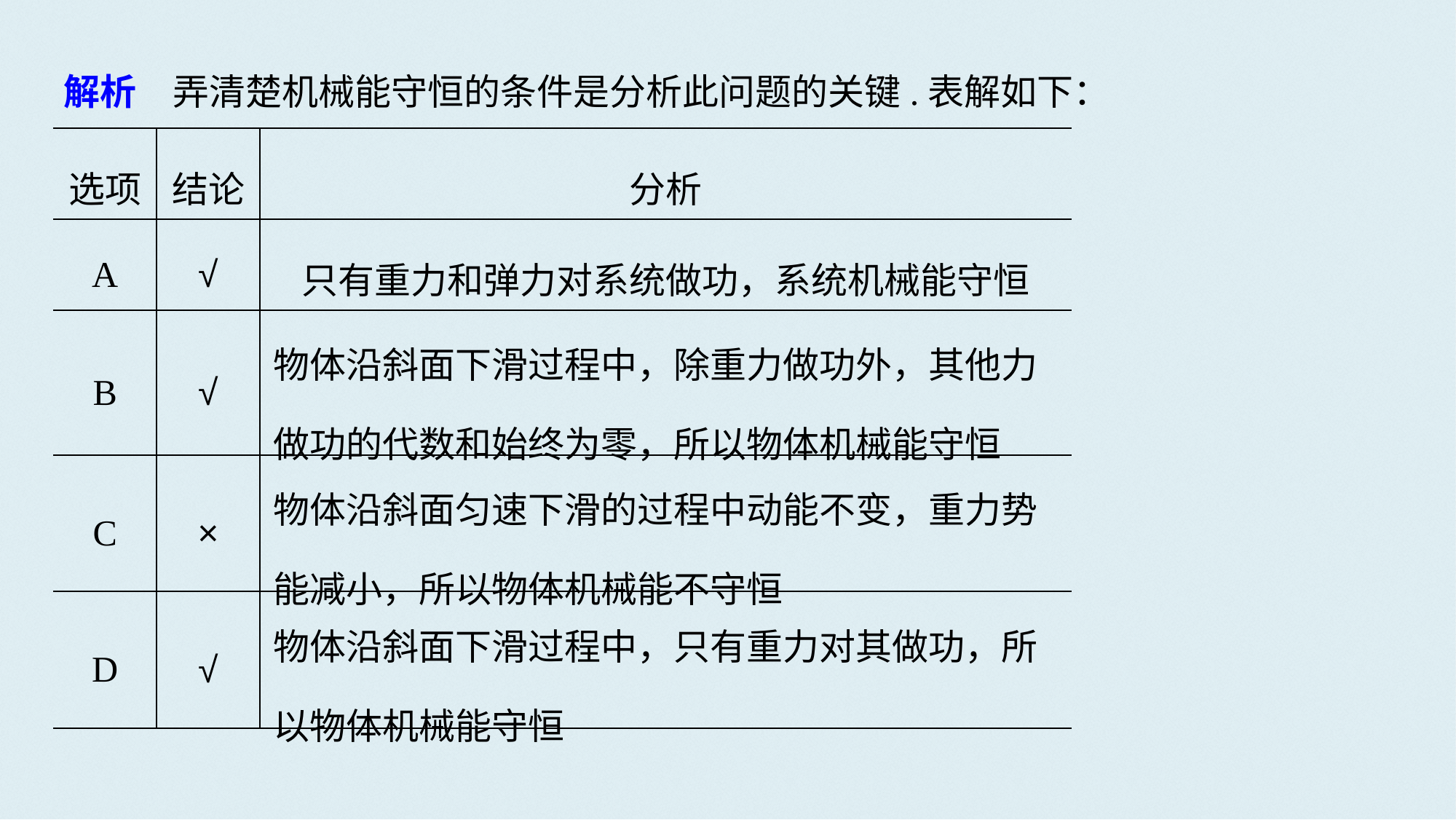

解析　弄清楚机械能守恒的条件是分析此问题的关键.表解如下：
| 选项 | 结论 | 分析 |
| --- | --- | --- |
| A | √ | 只有重力和弹力对系统做功，系统机械能守恒 |
| B | √ | 物体沿斜面下滑过程中，除重力做功外，其他力做功的代数和始终为零，所以物体机械能守恒 |
| C | × | 物体沿斜面匀速下滑的过程中动能不变，重力势能减小，所以物体机械能不守恒 |
| D | √ | 物体沿斜面下滑过程中，只有重力对其做功，所以物体机械能守恒 |